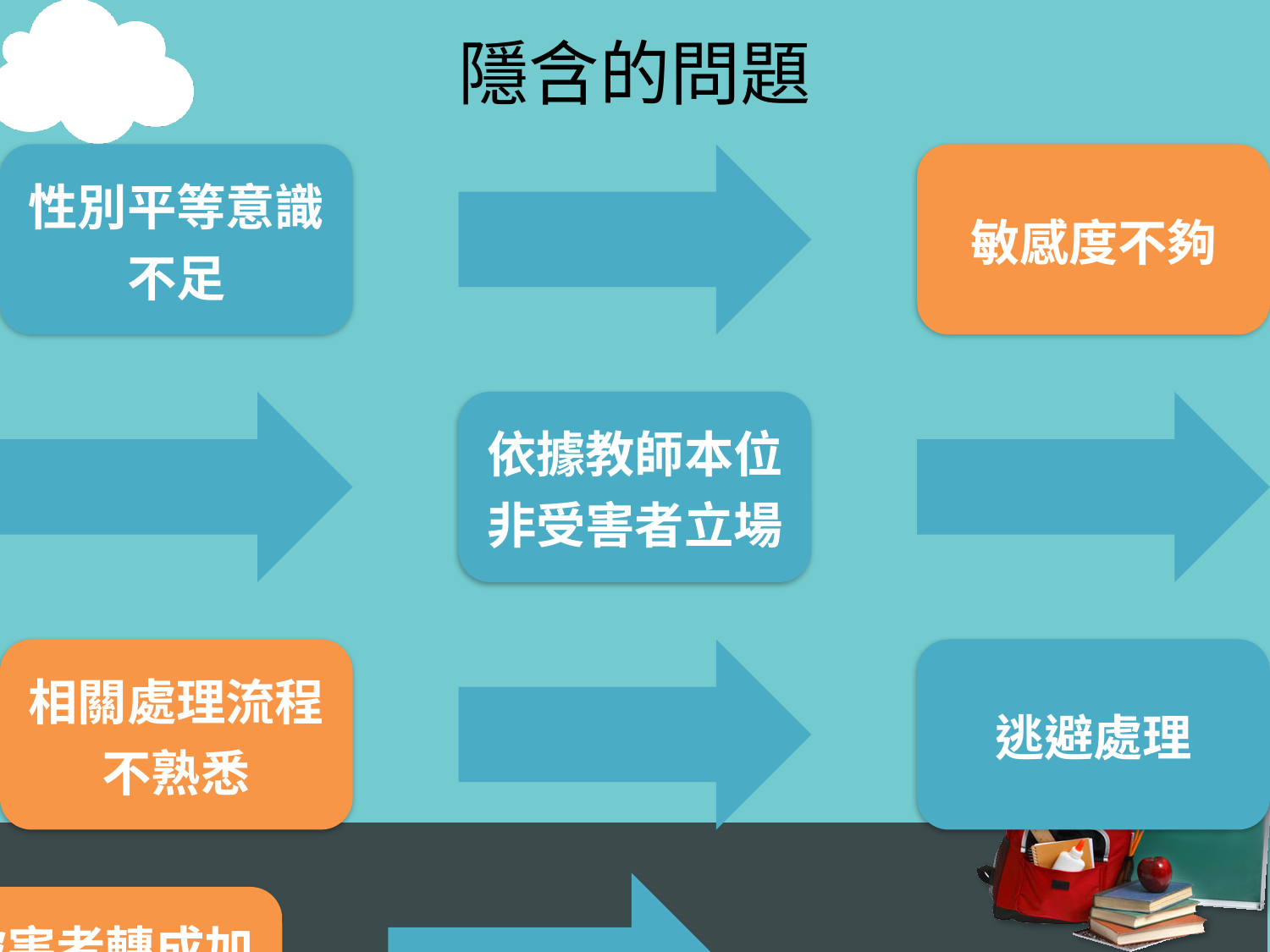

# 隱含的問題
性別平等意識不足
敏感度不夠
依據教師本位非受害者立場
相關處理流程不熟悉
逃避處理